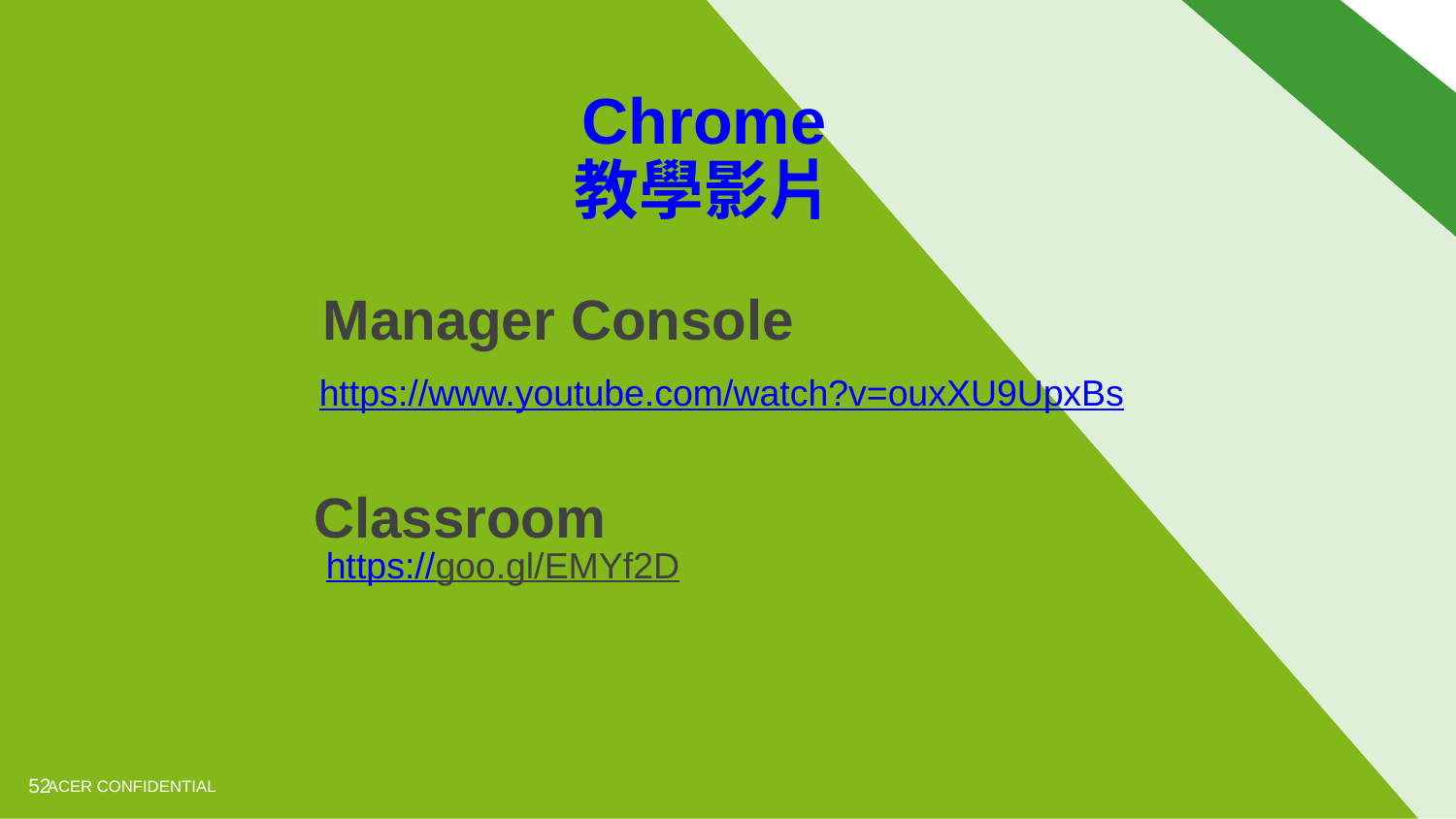

Chrome
教學影片
# Manager Console
https://www.youtube.com/watch?v=ouxXU9UpxBs

Classroom
https://goo.gl/EMYf2D
52